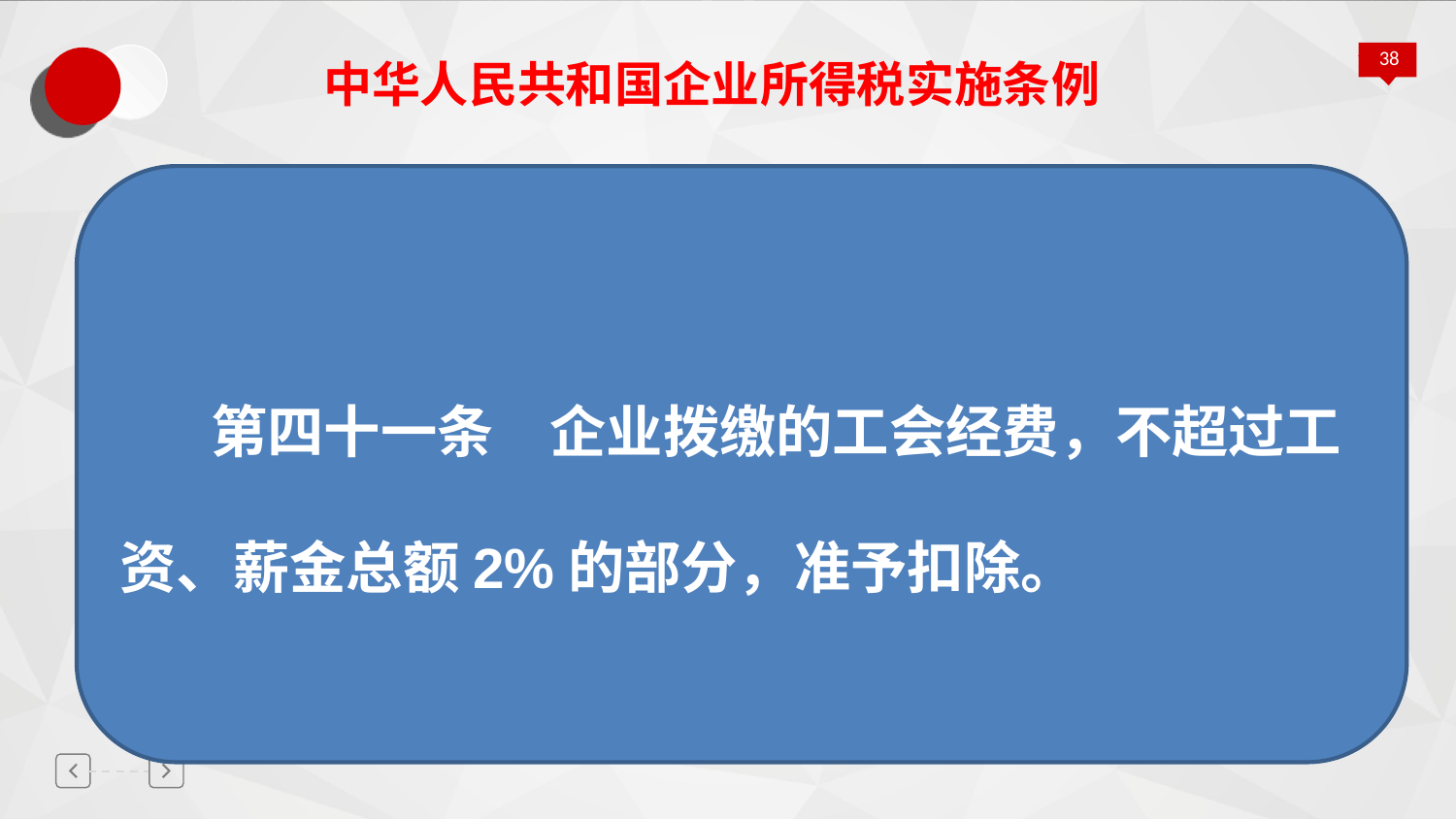

# 中华人民共和国企业所得税实施条例
      第四十一条　企业拨缴的工会经费，不超过工资、薪金总额2%的部分，准予扣除。